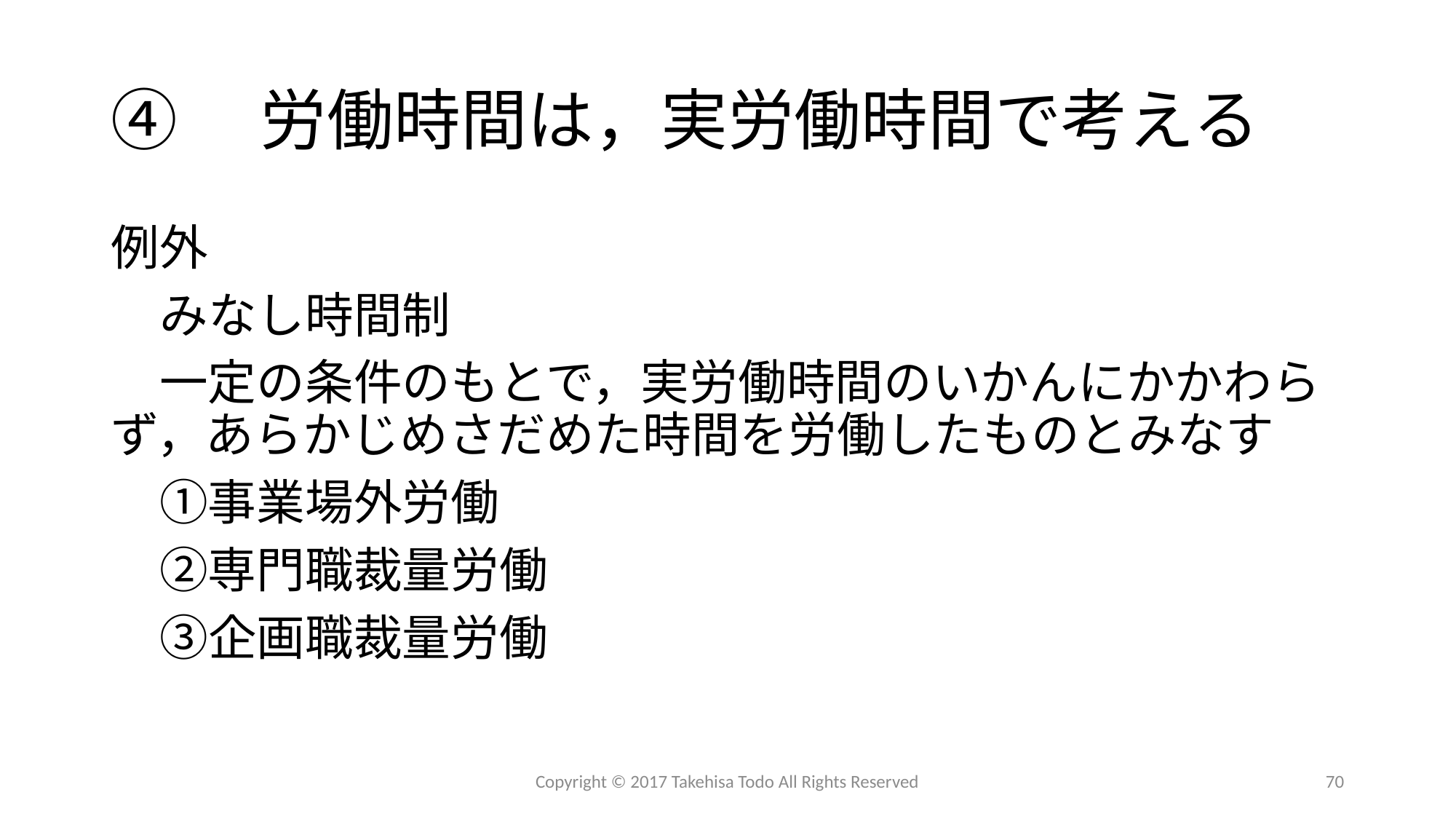

# ④　労働時間は，実労働時間で考える
例外
　みなし時間制
　一定の条件のもとで，実労働時間のいかんにかかわらず，あらかじめさだめた時間を労働したものとみなす
　①事業場外労働
　②専門職裁量労働
　③企画職裁量労働

Copyright © 2017 Takehisa Todo All Rights Reserved
70